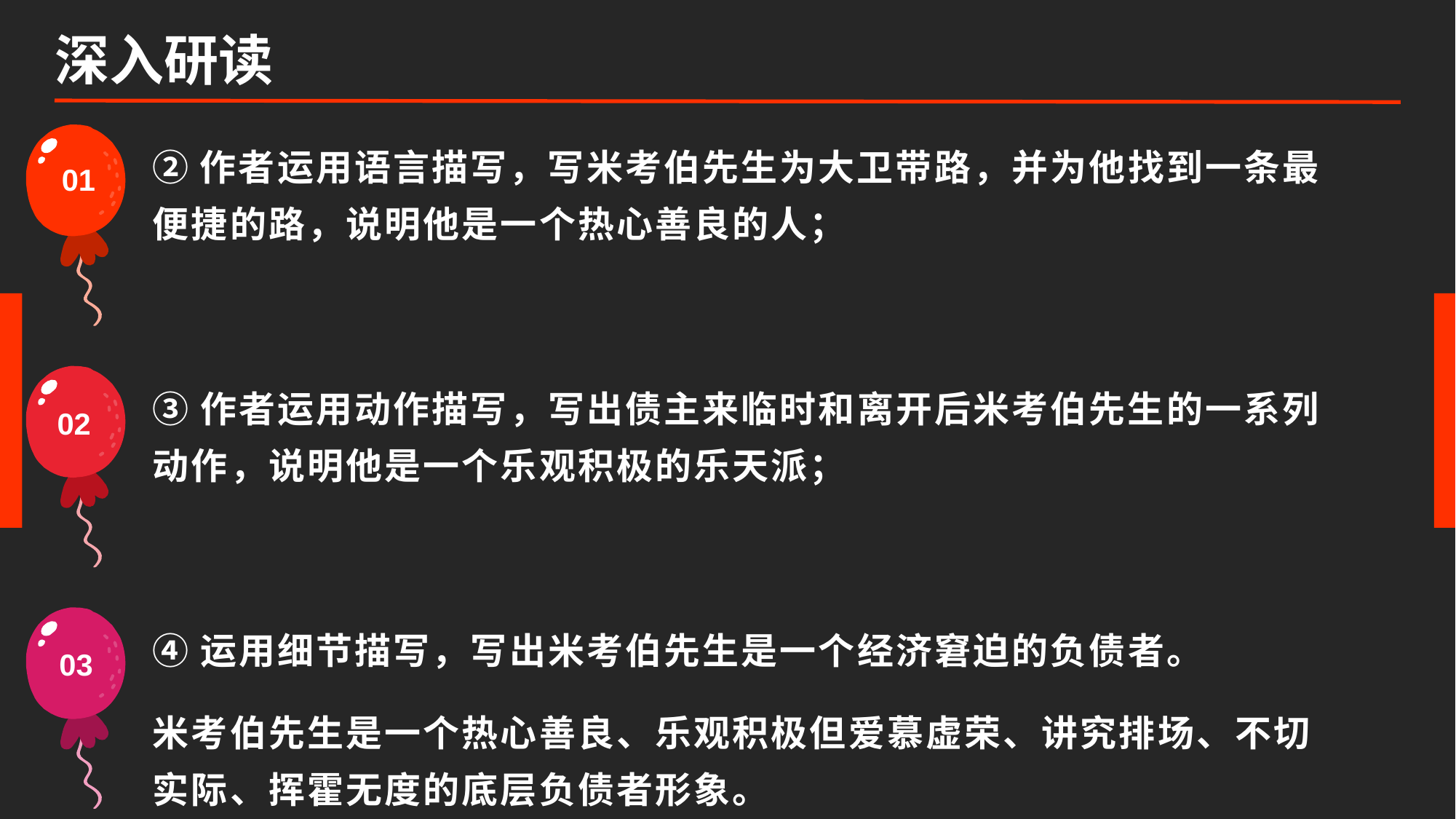

深入研读

01

②作者运用语言描写，写米考伯先生为大卫带路，并为他找到一条最便捷的路，说明他是一个热心善良的人；

02

③作者运用动作描写，写出债主来临时和离开后米考伯先生的一系列动作，说明他是一个乐观积极的乐天派；

03

④运用细节描写，写出米考伯先生是一个经济窘迫的负债者。
米考伯先生是一个热心善良、乐观积极但爱慕虚荣、讲究排场、不切实际、挥霍无度的底层负债者形象。